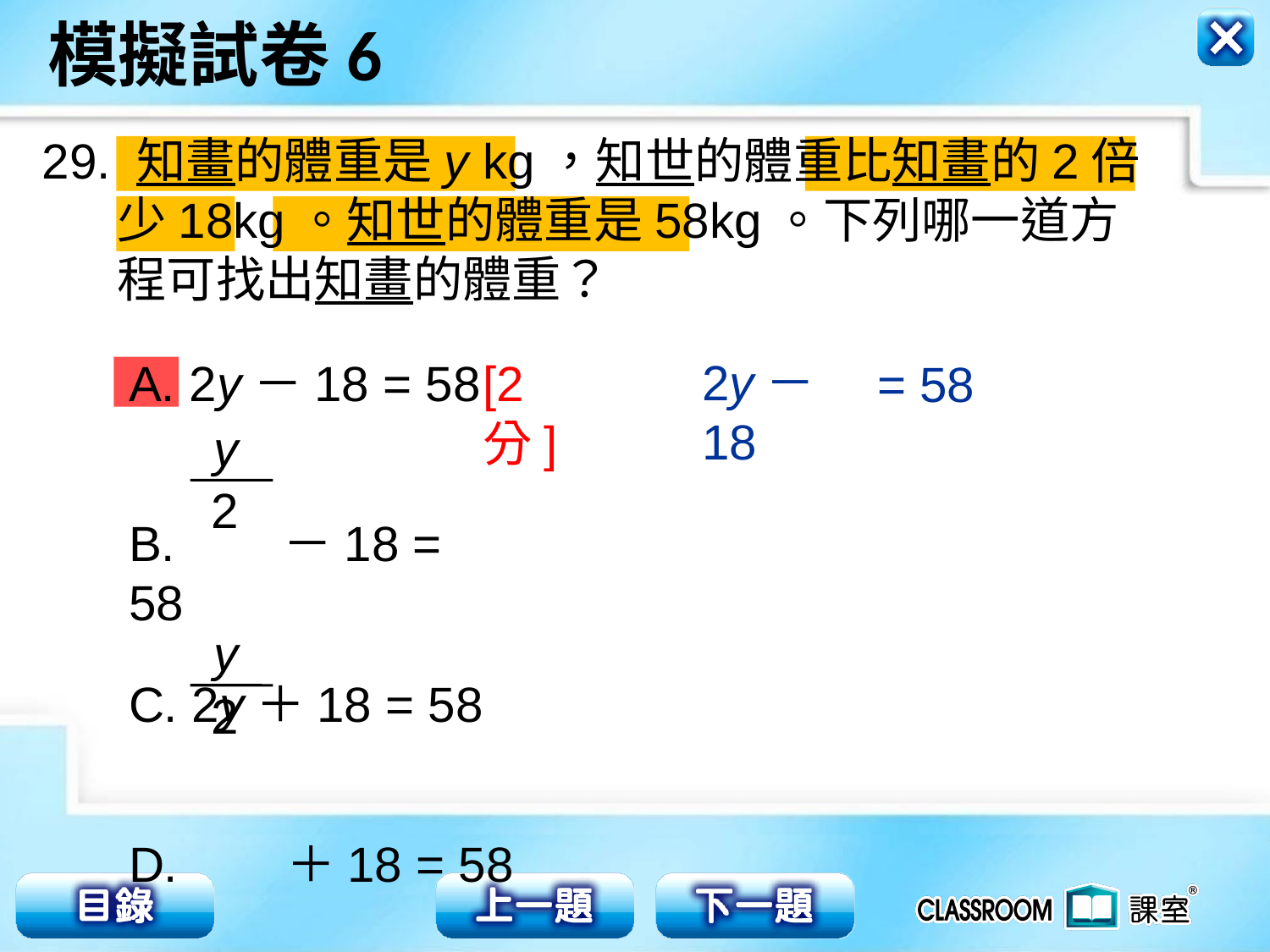

29. 知畫的體重是y kg，知世的體重比知畫的2倍少18kg。知世的體重是58kg。下列哪一道方程可找出知畫的體重？

2y－18
A. 2y－18 = 58
B. 　   －18 = 58
C. 2y＋18 = 58
D.       ＋18 = 58
[2分]
= 58

y
2

y
2